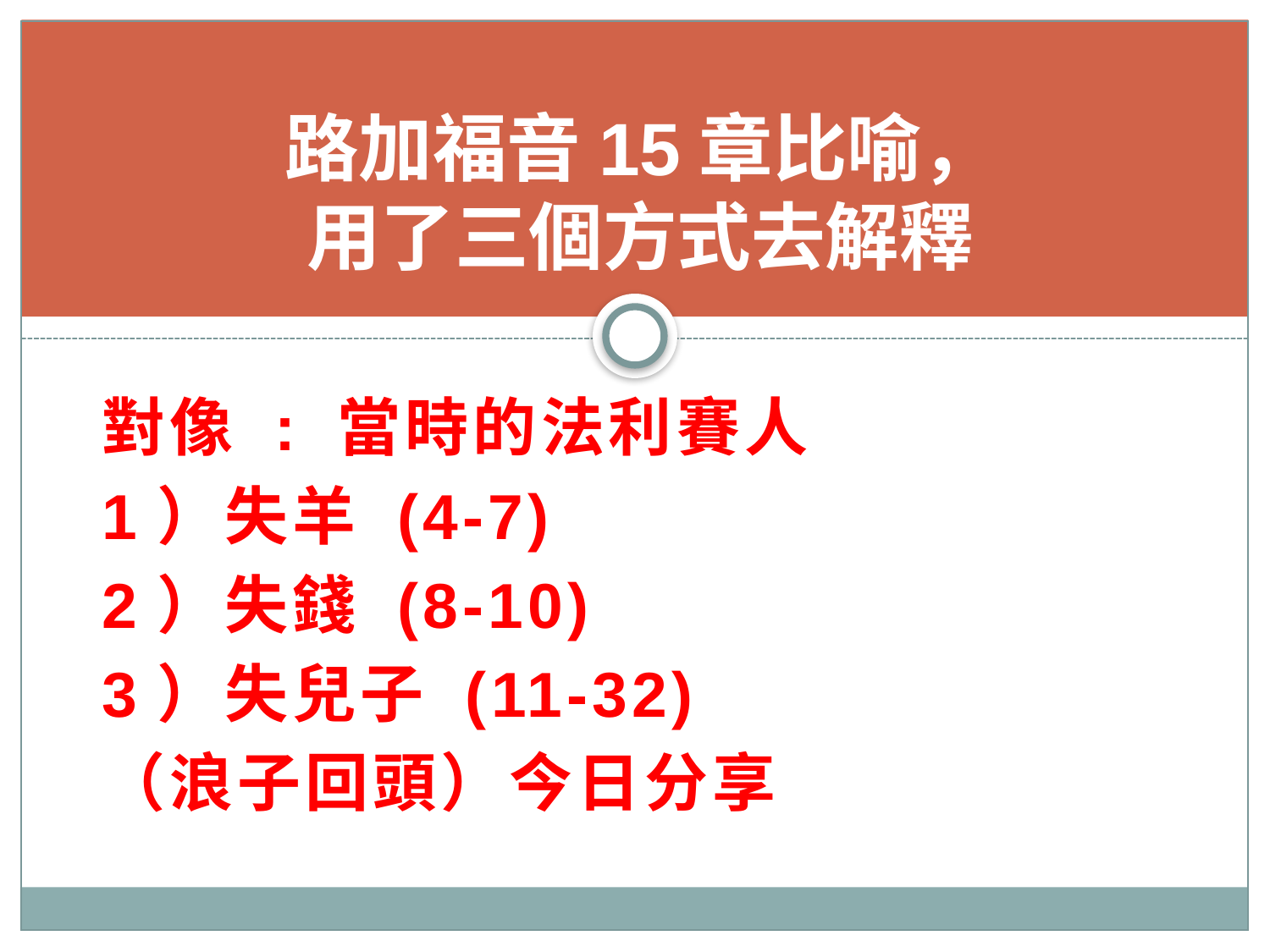

# 路加福音15章比喻， 用了三個方式去解釋
對像 : 當時的法利賽人
1）失羊 (4-7)
2）失錢 (8-10)
3）失兒子 (11-32)
（浪子回頭）今日分享